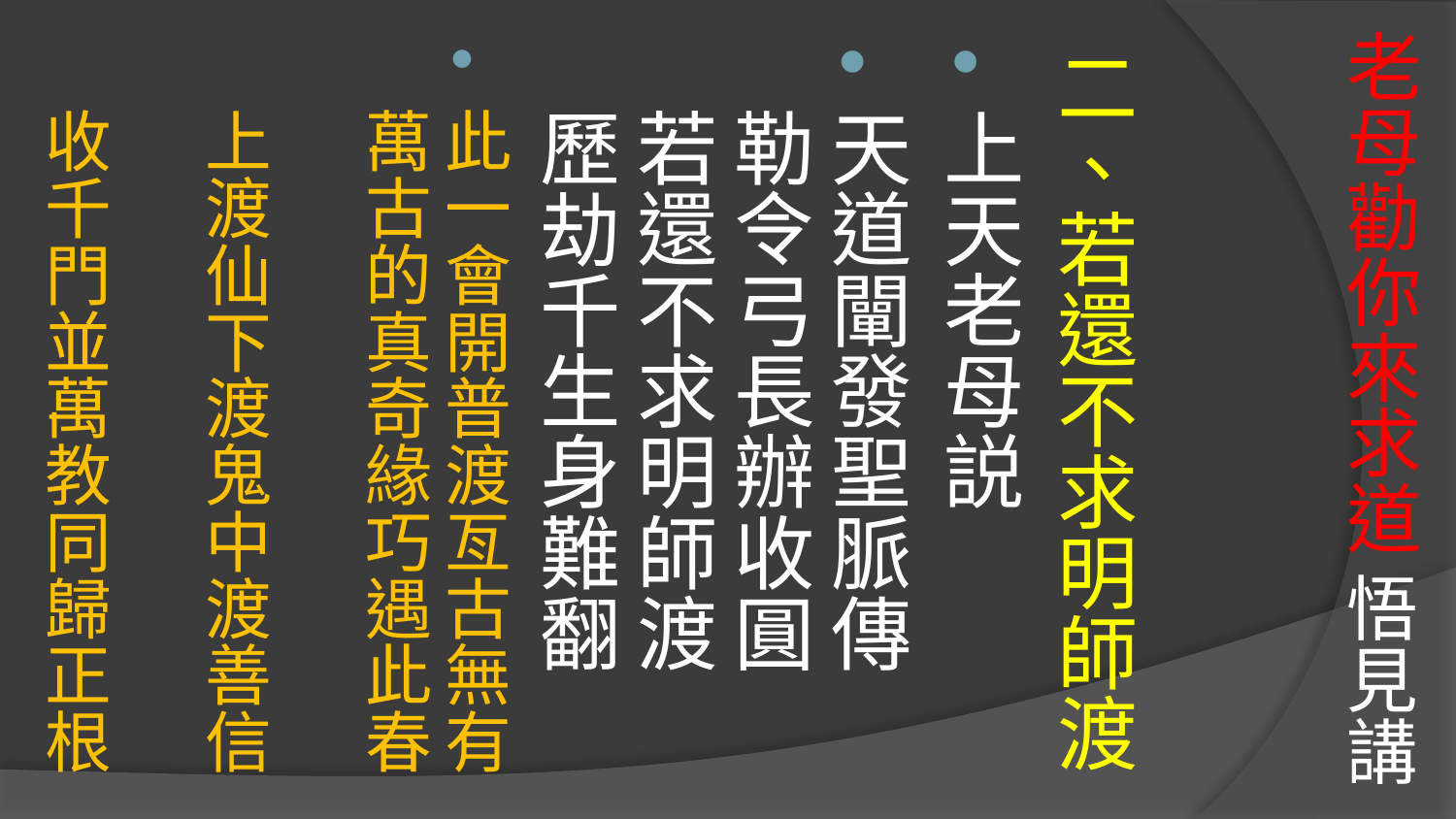

# 老母勸你來求道 悟見講
二、若還不求明師渡
上天老母説
天道闡發聖脈傳 　勒令弓長辦收圓　
若還不求明師渡 　歷劫千生身難翻
此一會開普渡亙古無有
萬古的真奇緣巧遇此春　
上渡仙下渡鬼中渡善信 　
收千門並萬教同歸正根